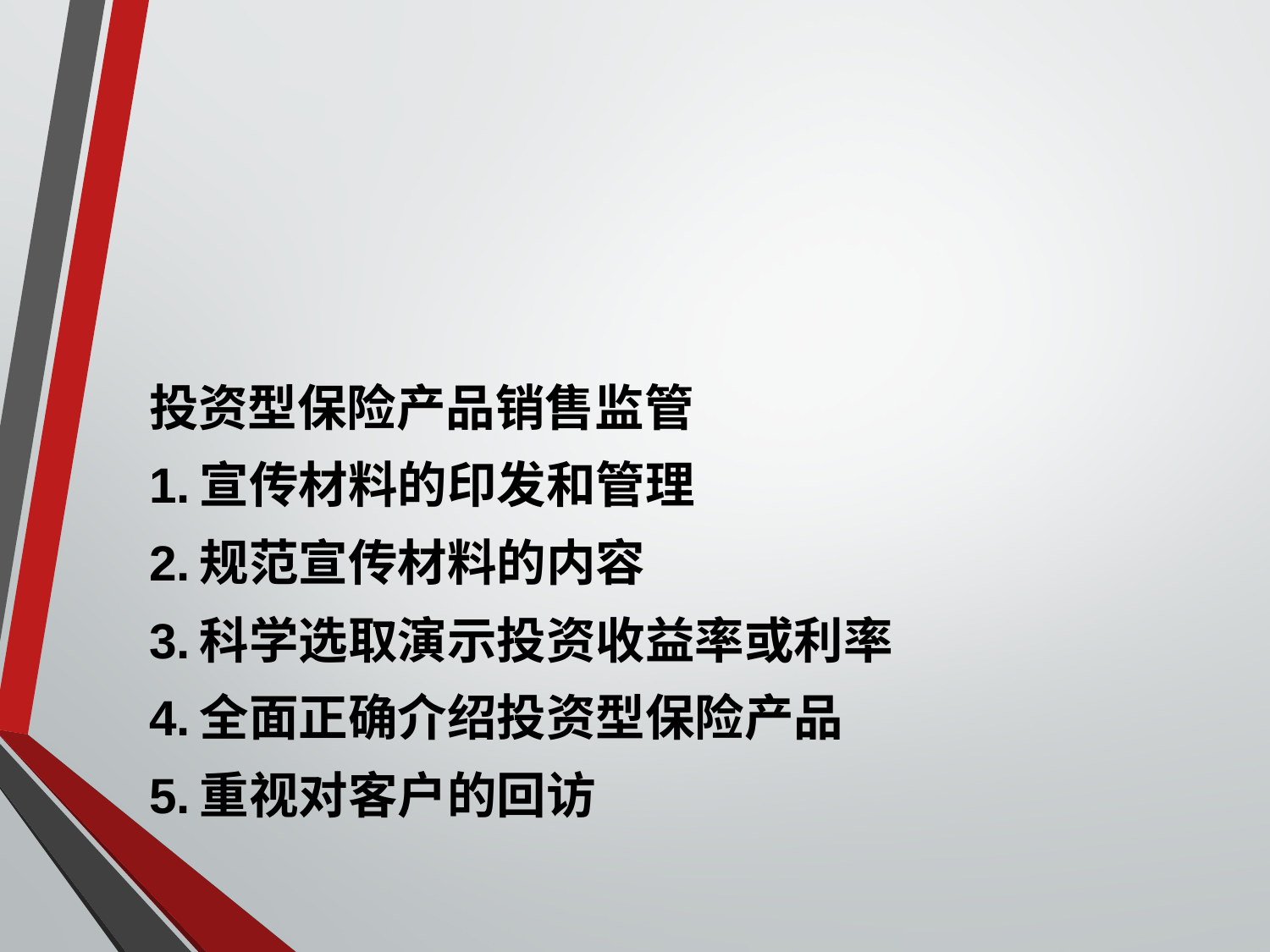

投资型保险产品销售监管
1.宣传材料的印发和管理
2.规范宣传材料的内容
3.科学选取演示投资收益率或利率
4.全面正确介绍投资型保险产品
5.重视对客户的回访